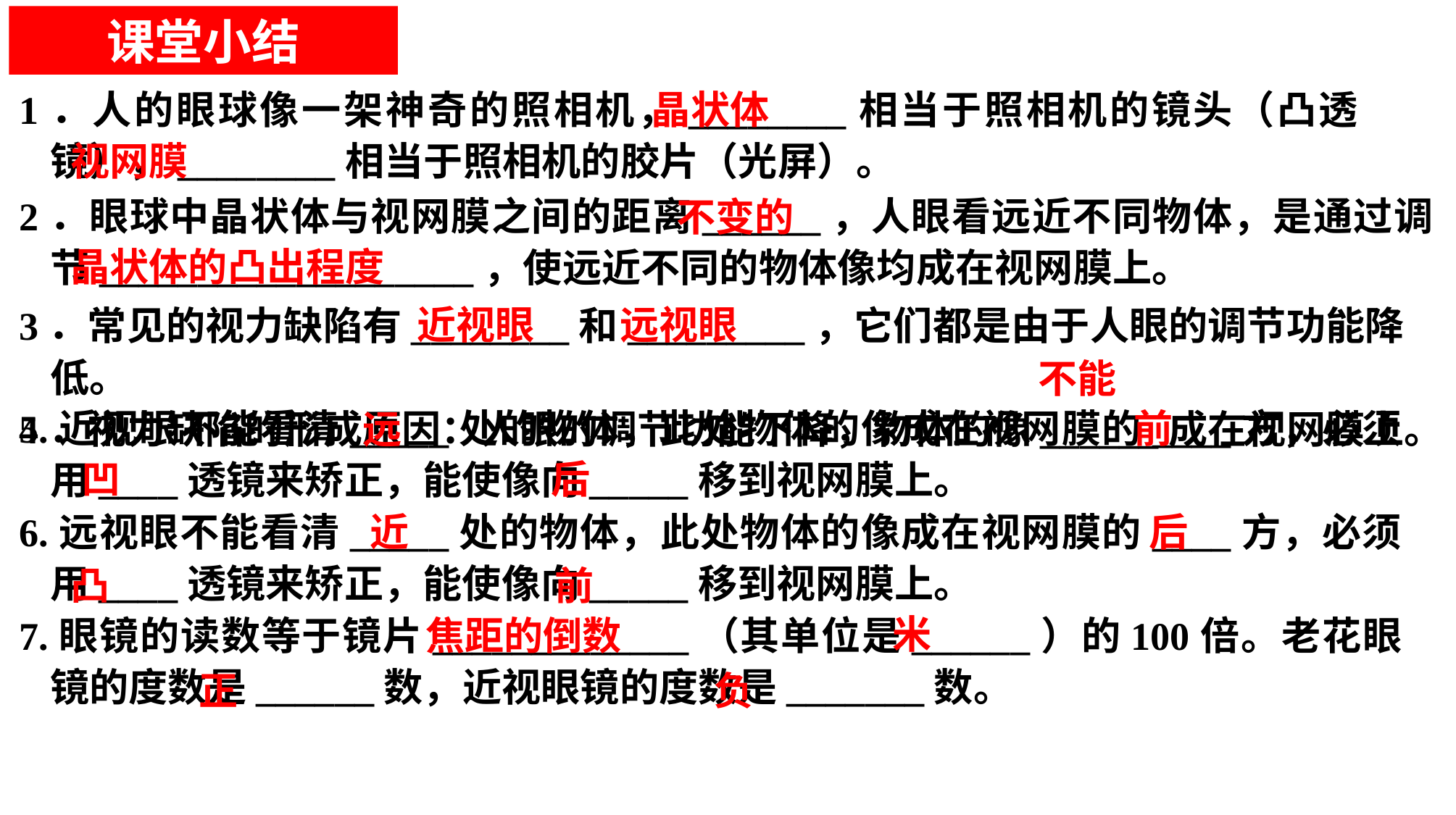

课堂小结
1．人的眼球像一架神奇的照相机，________相当于照相机的镜头（凸透镜），________相当于照相机的胶片（光屏）。
晶状体
视网膜
2．眼球中晶状体与视网膜之间的距离______，人眼看远近不同物体，是通过调节___________________，使远近不同的物体像均成在视网膜上。
不变的
晶状体的凸出程度
近视眼
远视眼
3．常见的视力缺陷有________和_________，它们都是由于人眼的调节功能降低。
4．视力缺陷的形成原因：人眼的调节功能下降，物体的像______成在视网膜上。
不能
5.近视眼不能看清_____处的物体，此处物体的像成在视网膜的____方，必须用____透镜来矫正，能使像向_____移到视网膜上。
6.远视眼不能看清_____处的物体，此处物体的像成在视网膜的____方，必须用____透镜来矫正，能使像向_____移到视网膜上。
7.眼镜的读数等于镜片_____________（其单位是______）的100倍。老花眼镜的度数是______数，近视眼镜的度数是_______数。

前
远
凹
后

后
近
凸
前
米
焦距的倒数
正
负